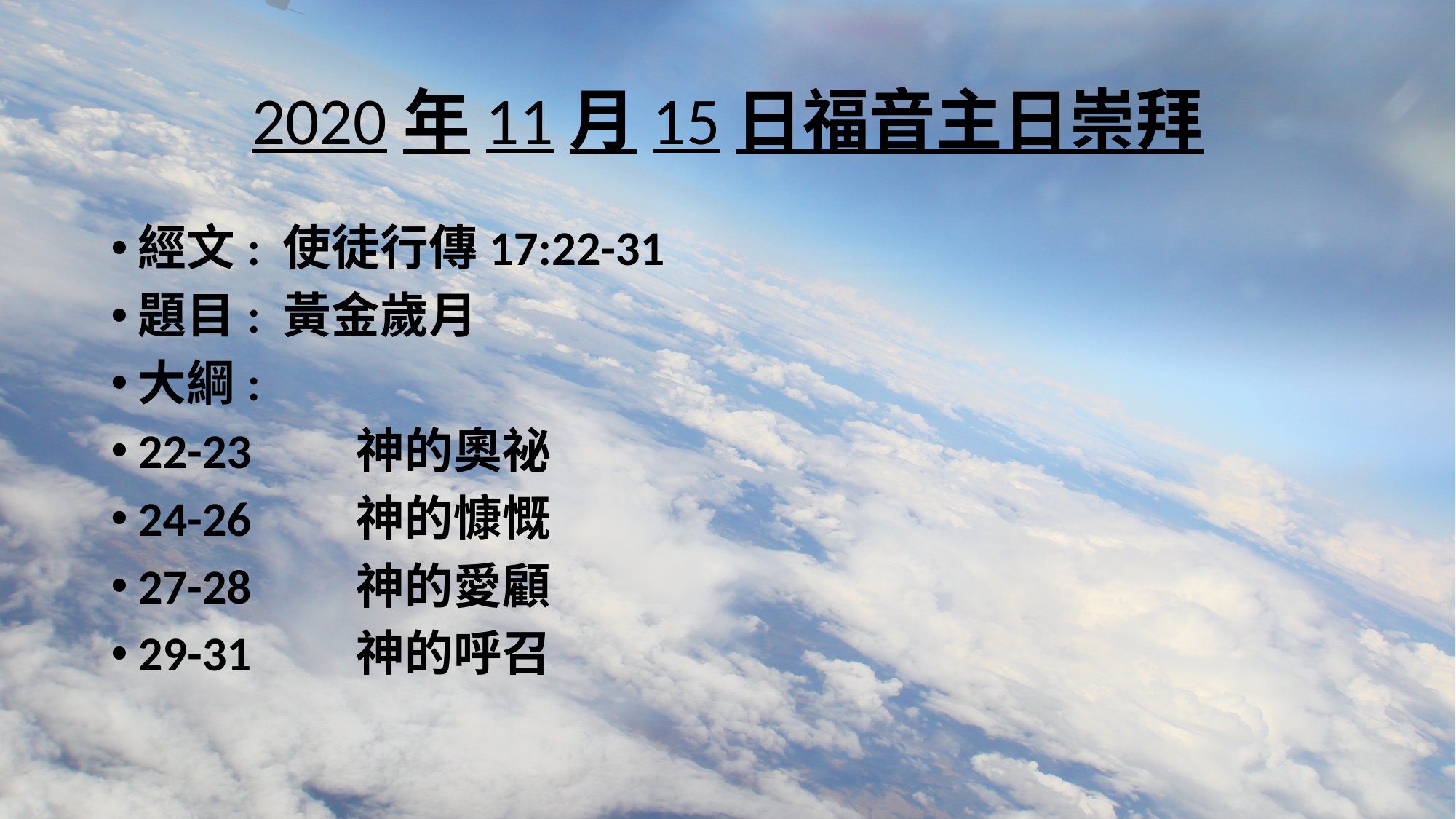

# 2020年11月15日福音主日崇拜
經文: 使徒行傳17:22-31
題目: 黃金歲月
大綱:
22-23	神的奧祕
24-26	神的慷慨
27-28	神的愛顧
29-31	神的呼召